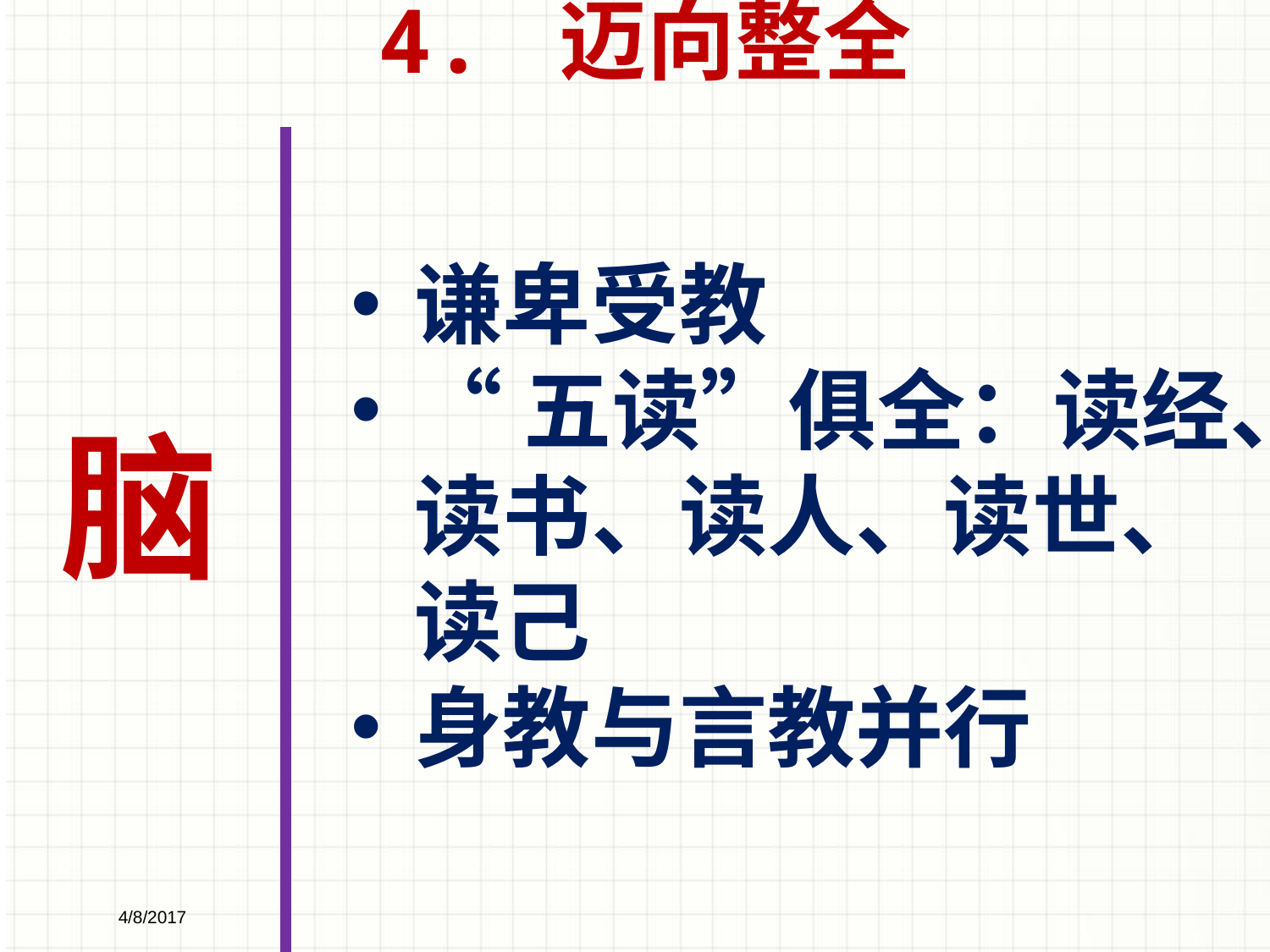

4. 迈向整全
谦卑受教
“五读”俱全：读经、读书、读人、读世、读己
身教与言教并行
脑
4/8/2017